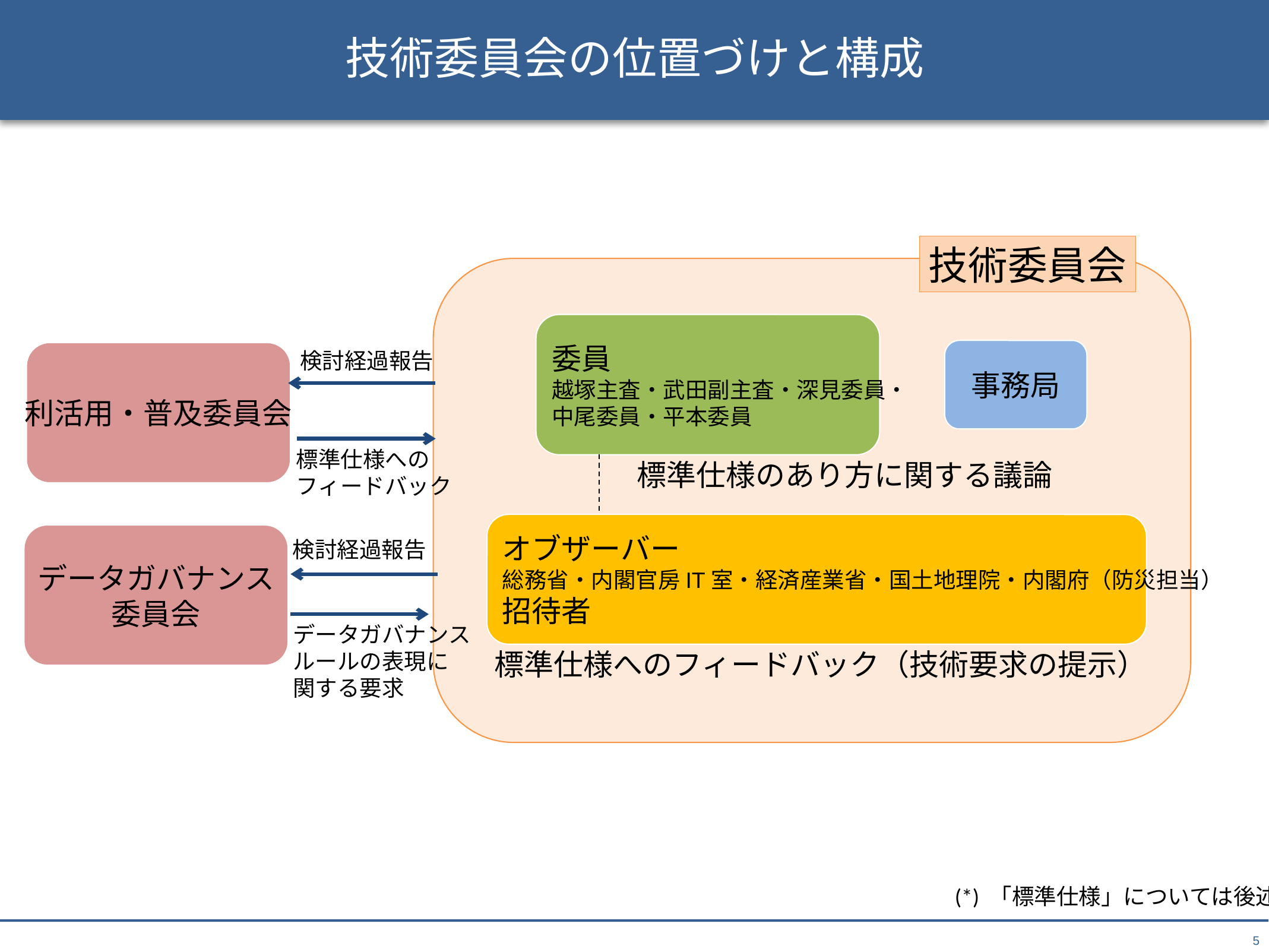

# 技術委員会の位置づけと構成
技術委員会

委員
越塚主査・武田副主査・深見委員・
中尾委員・平本委員
事務局
利活用・普及委員会
検討経過報告
標準仕様への
フィードバック
標準仕様のあり方に関する議論
オブザーバー
総務省・内閣官房IT室・経済産業省・国土地理院・内閣府（防災担当）
招待者
データガバナンス
委員会
検討経過報告
データガバナンス
ルールの表現に
関する要求
標準仕様へのフィードバック（技術要求の提示）
(*) 「標準仕様」については後述
5